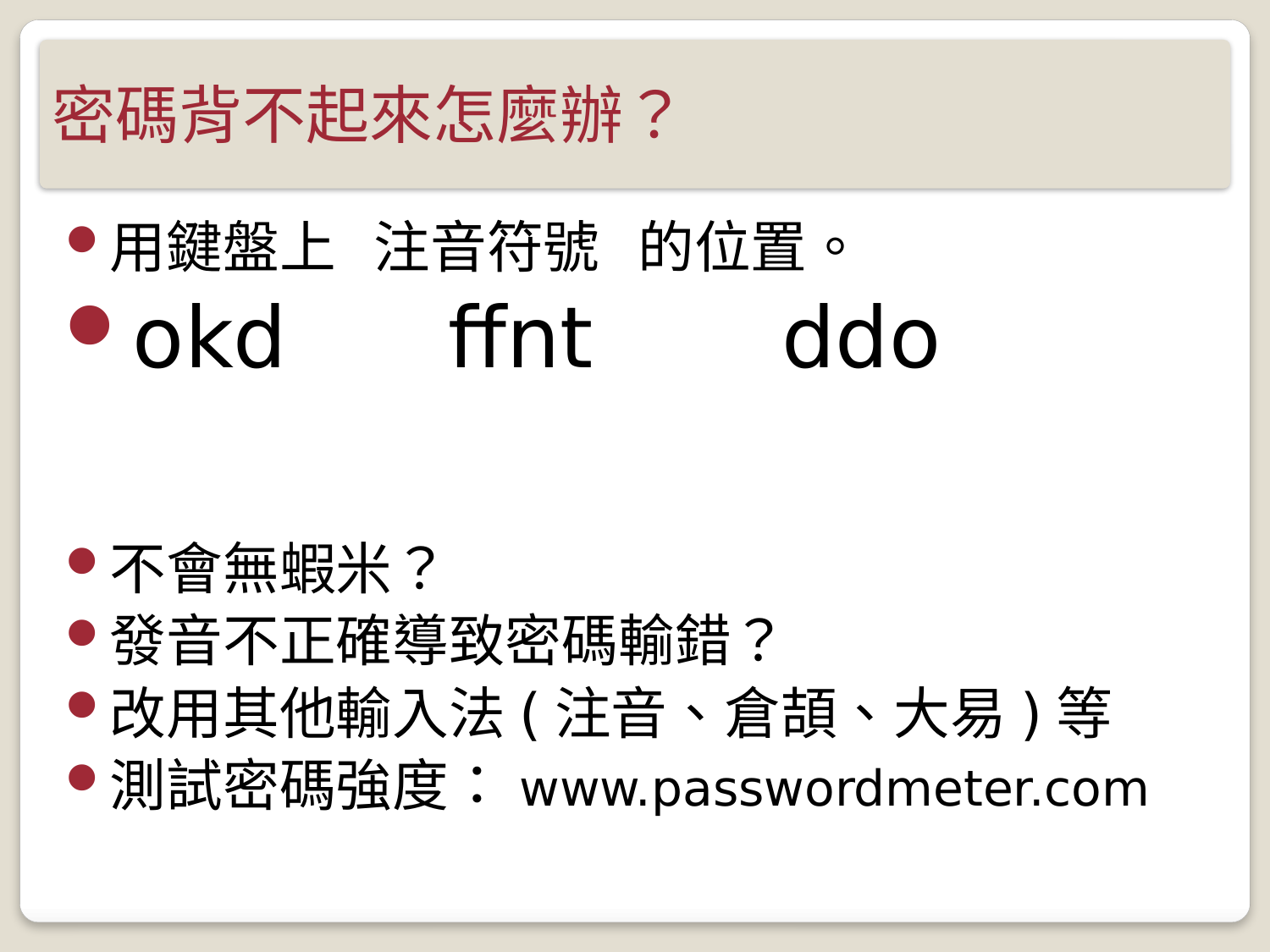

# 密碼背不起來怎麼辦？
用鍵盤上   注音符號   的位置。
okd      ffnt       ddo

不會無蝦米？
發音不正確導致密碼輸錯？
改用其他輸入法(注音、倉頡、大易)等
測試密碼強度：www.passwordmeter.com